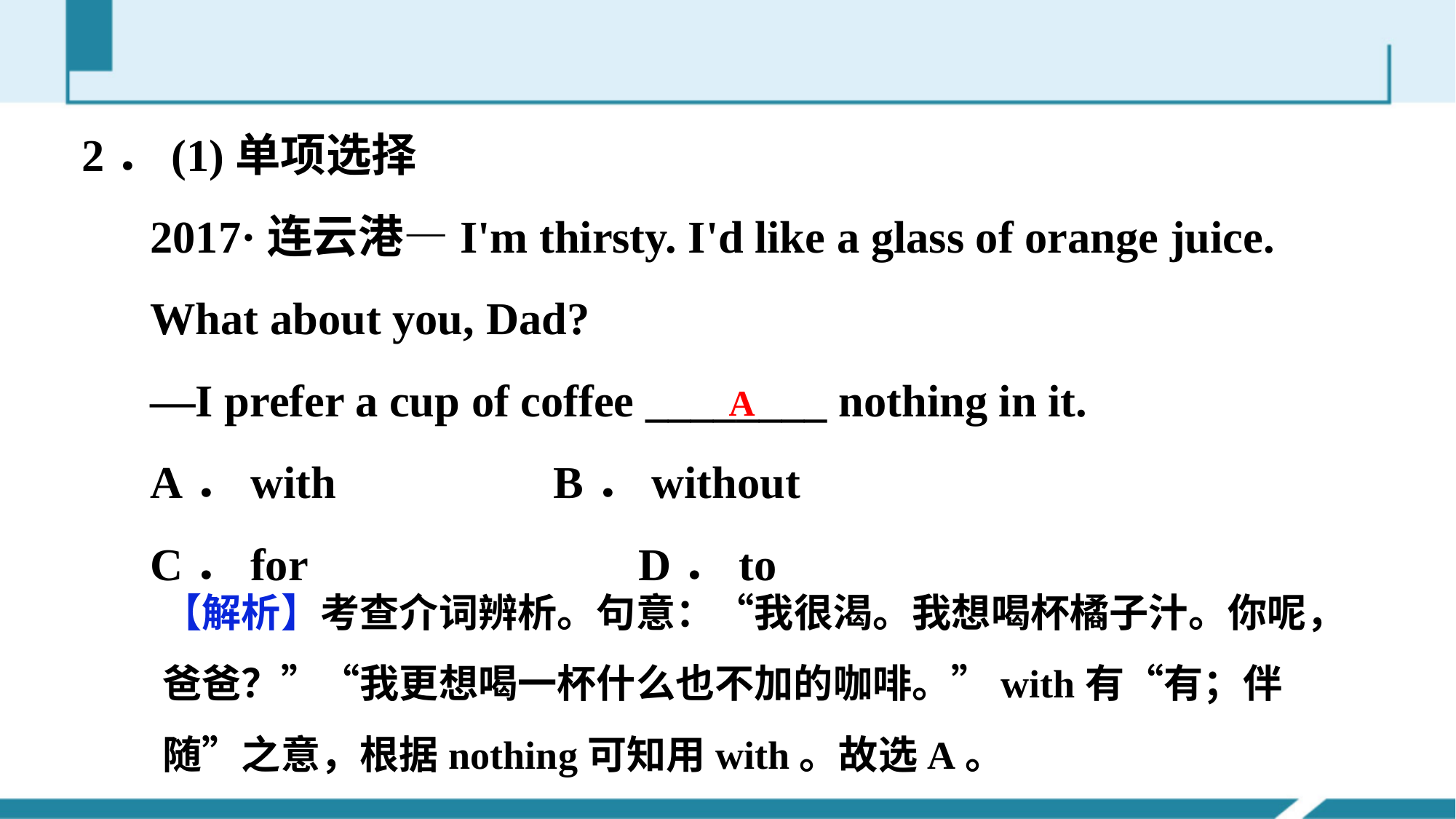

2．(1)单项选择
      2017·连云港—I'm thirsty. I'd like a glass of orange juice.
      What about you, Dad?
      —I prefer a cup of coffee ________ nothing in it.
      A．with                   B．without
      C．for			 D．to

A
【解析】考查介词辨析。句意：“我很渴。我想喝杯橘子汁。你呢，爸爸？”“我更想喝一杯什么也不加的咖啡。”with有“有；伴随”之意，根据nothing可知用with。故选A。